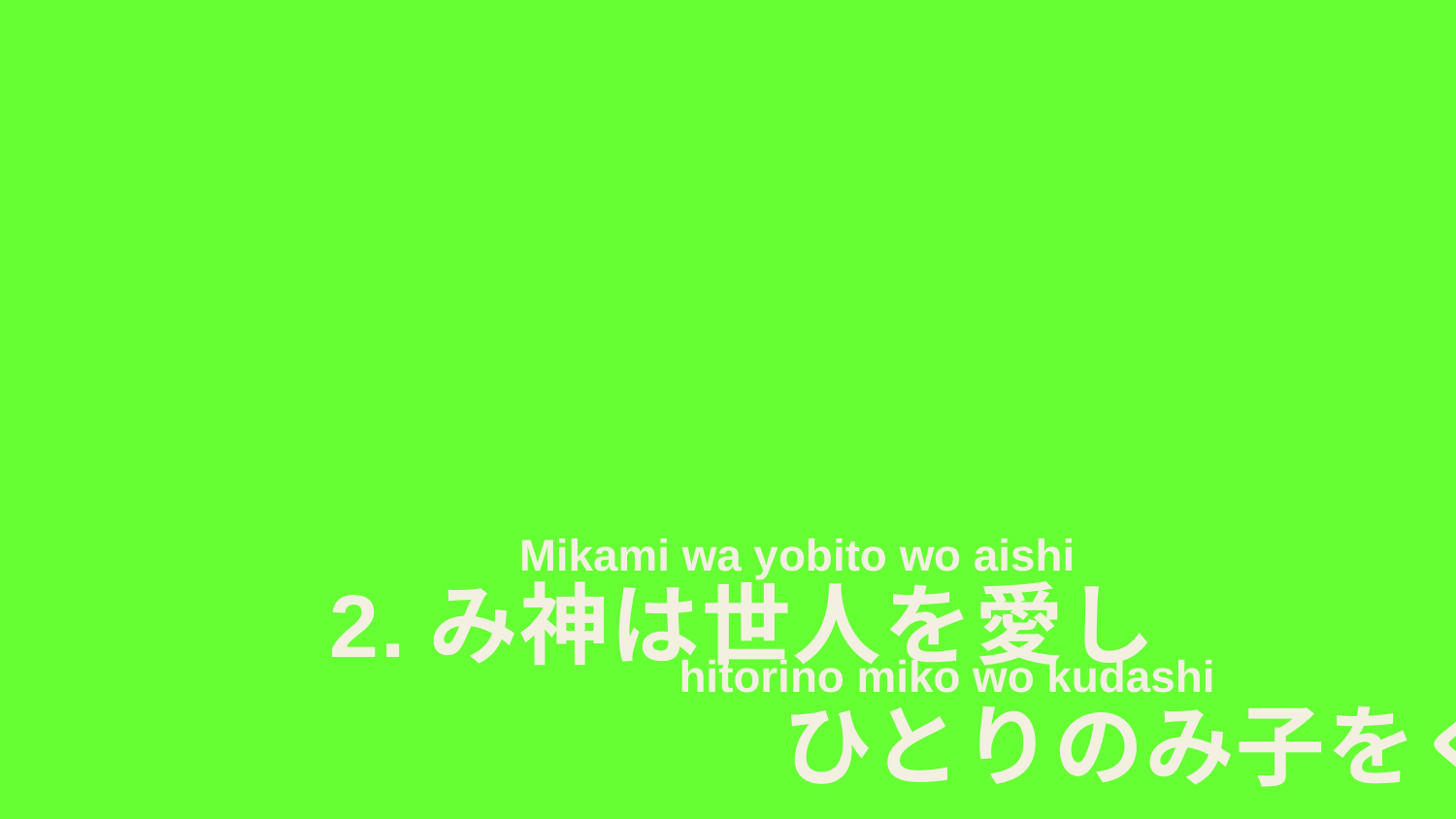

Mikami wa yobito wo aishi

                  　　 hitorino miko wo kudashi
2.み神は世人を愛し
　　　　　ひとりのみ子をくだし